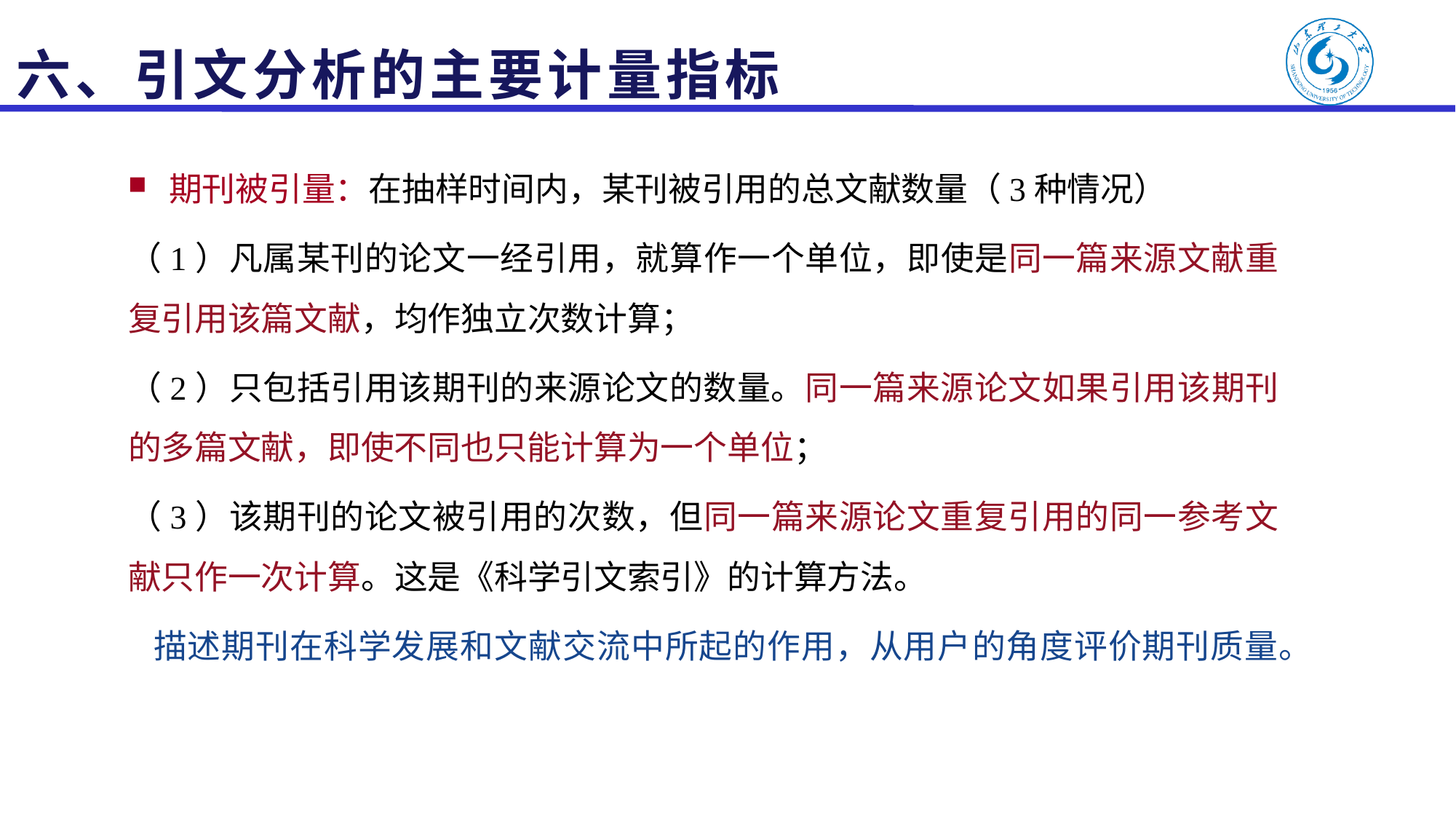

# 六、引文分析的主要计量指标
期刊被引量：在抽样时间内，某刊被引用的总文献数量（3种情况）
（1）凡属某刊的论文一经引用，就算作一个单位，即使是同一篇来源文献重复引用该篇文献，均作独立次数计算；
（2）只包括引用该期刊的来源论文的数量。同一篇来源论文如果引用该期刊的多篇文献，即使不同也只能计算为一个单位；
（3）该期刊的论文被引用的次数，但同一篇来源论文重复引用的同一参考文献只作一次计算。这是《科学引文索引》的计算方法。
  描述期刊在科学发展和文献交流中所起的作用，从用户的角度评价期刊质量。